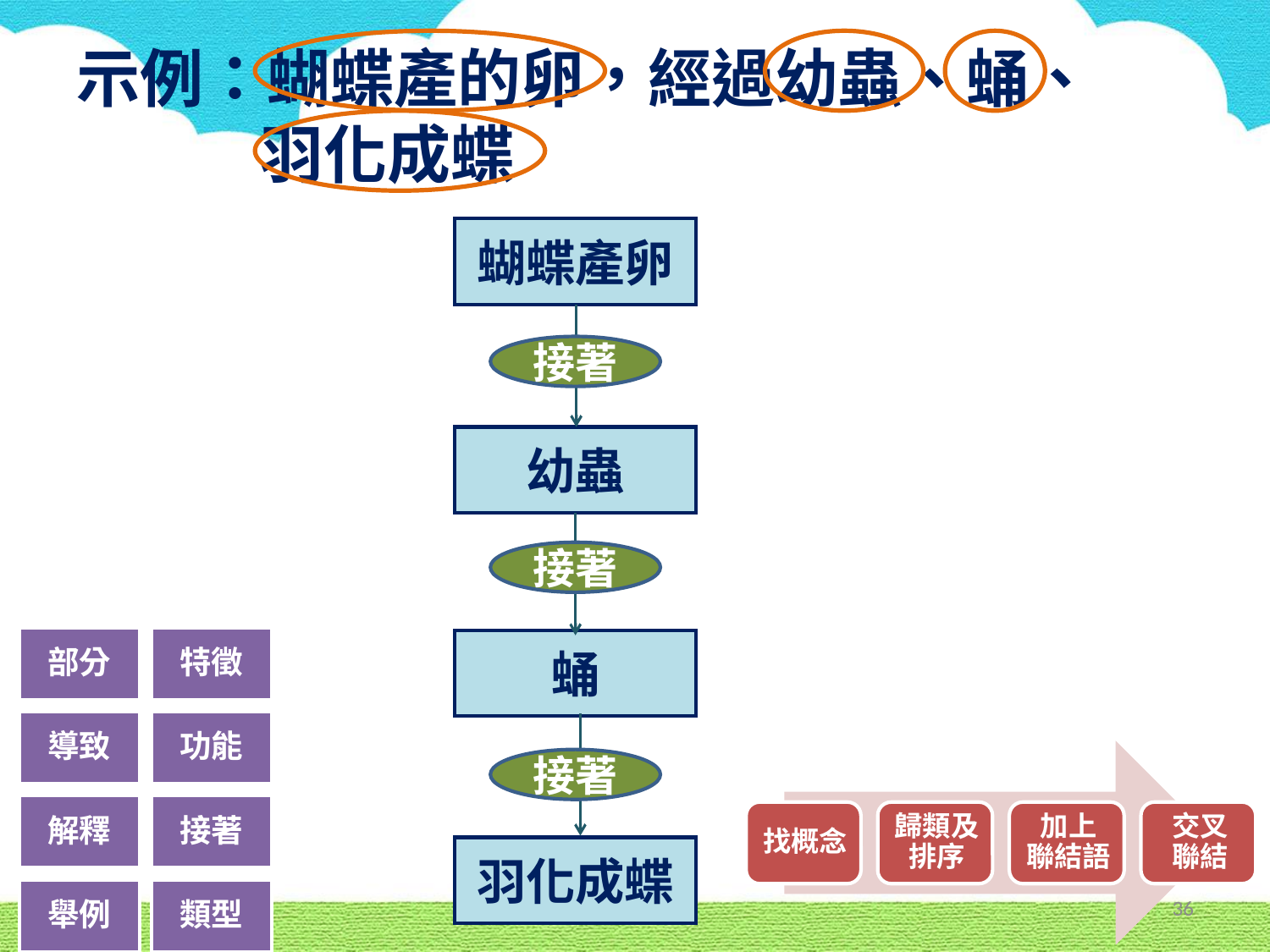

# 示例：蝴蝶產的卵，經過幼蟲、蛹、 羽化成蝶

蝴蝶產卵
接著
幼蟲
接著
部分
特徵
導致
功能
解釋
接著
舉例
類型
蛹
找概念
歸類及排序
加上 聯結語
交叉 聯結
接著
羽化成蝶
36